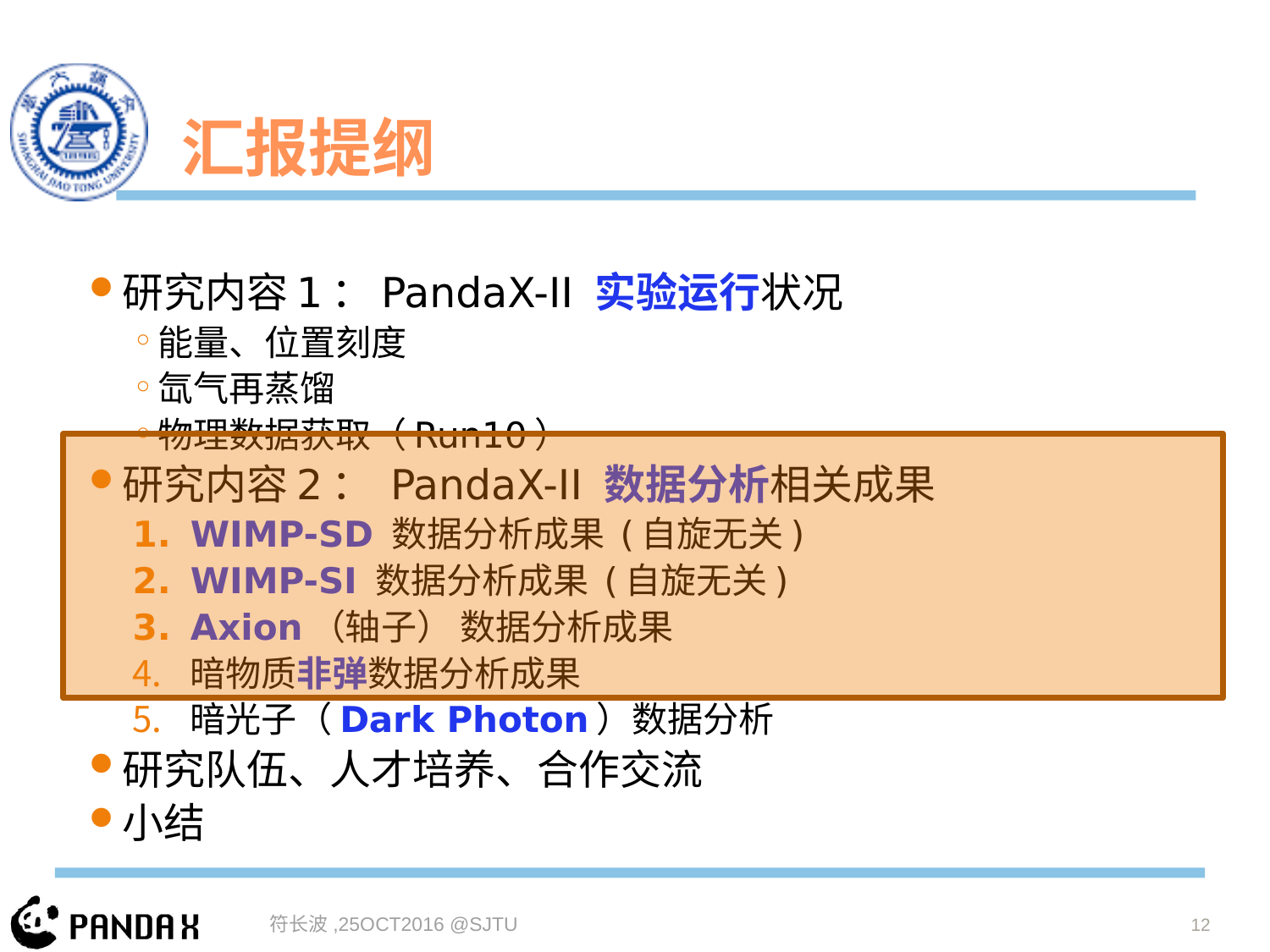

# 汇报提纲
研究内容1：PandaX-II 实验运行状况
能量、位置刻度
氙气再蒸馏
物理数据获取（Run10）
研究内容2： PandaX-II 数据分析相关成果
WIMP-SD 数据分析成果 (自旋无关)
WIMP-SI 数据分析成果 (自旋无关)
Axion（轴子） 数据分析成果
暗物质非弹数据分析成果
暗光子（Dark Photon）数据分析
研究队伍、人才培养、合作交流
小结

12
符长波,25OCT2016 @SJTU